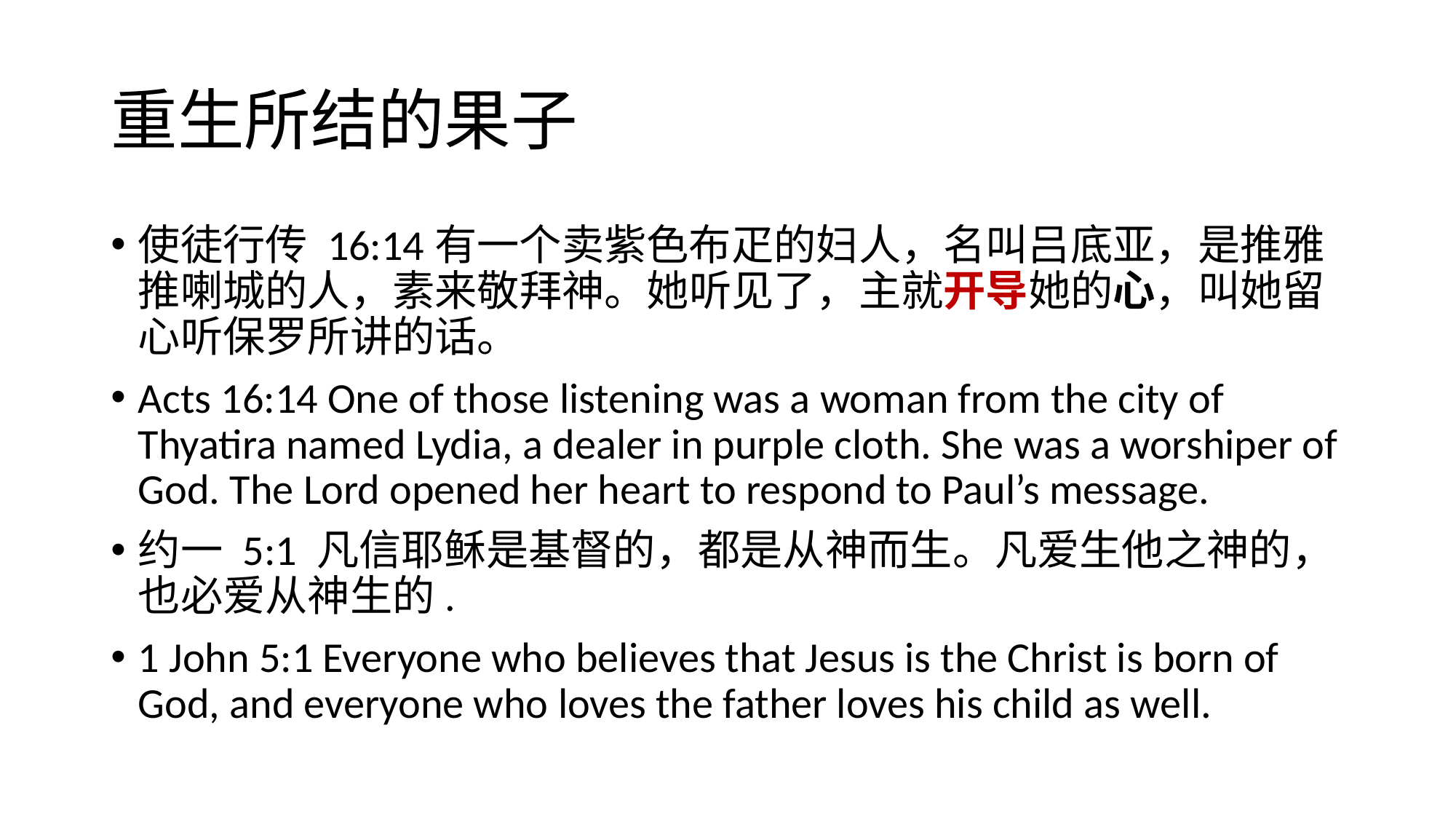

# 重生所结的果子
使徒行传 16:14有一个卖紫色布疋的妇人，名叫吕底亚，是推雅推喇城的人，素来敬拜神。她听见了，主就开导她的心，叫她留心听保罗所讲的话。
Acts 16:14 One of those listening was a woman from the city of Thyatira named Lydia, a dealer in purple cloth. She was a worshiper of God. The Lord opened her heart to respond to Paul’s message.
约一 5:1 凡信耶稣是基督的，都是从神而生。凡爱生他之神的，也必爱从神生的.
1 John 5:1 Everyone who believes that Jesus is the Christ is born of God, and everyone who loves the father loves his child as well.